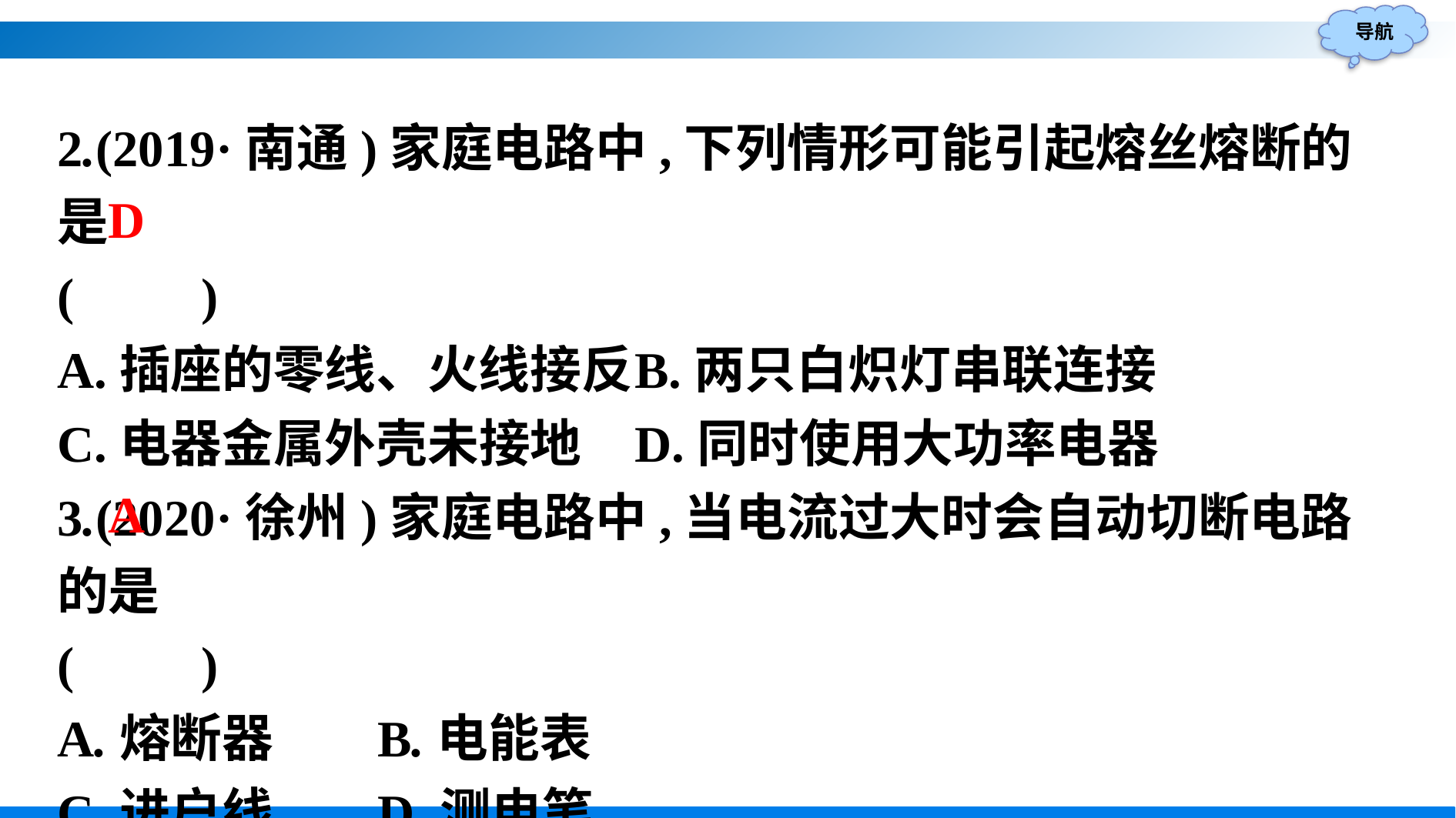

2.(2019·南通)家庭电路中,下列情形可能引起熔丝熔断的是
(　　)
A.插座的零线、火线接反	B.两只白炽灯串联连接
C.电器金属外壳未接地	D.同时使用大功率电器
3.(2020·徐州)家庭电路中,当电流过大时会自动切断电路的是
(　　)
A.熔断器		B.电能表
C.进户线		D.测电笔
D
A